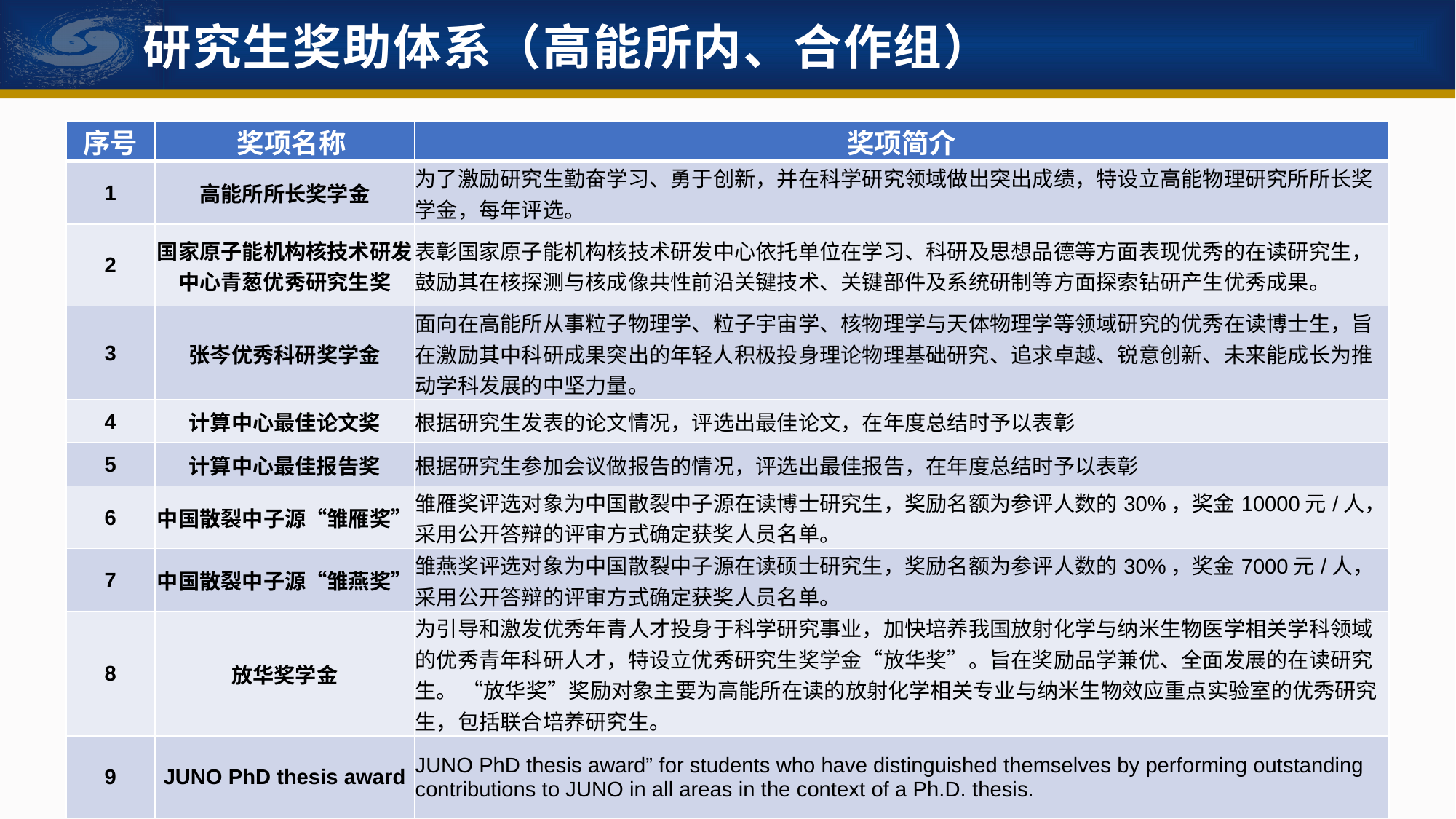

研究生奖助体系（高能所内、合作组）
| 序号 | 奖项名称 | 奖项简介 |
| --- | --- | --- |
| 1 | 高能所所长奖学金 | 为了激励研究生勤奋学习、勇于创新，并在科学研究领域做出突出成绩，特设立高能物理研究所所长奖学金，每年评选。 |
| 2 | 国家原子能机构核技术研发中心青葱优秀研究生奖 | 表彰国家原子能机构核技术研发中心依托单位在学习、科研及思想品德等方面表现优秀的在读研究生，鼓励其在核探测与核成像共性前沿关键技术、关键部件及系统研制等方面探索钻研产生优秀成果。 |
| 3 | 张岑优秀科研奖学金 | 面向在高能所从事粒子物理学、粒子宇宙学、核物理学与天体物理学等领域研究的优秀在读博士生，旨在激励其中科研成果突出的年轻人积极投身理论物理基础研究、追求卓越、锐意创新、未来能成长为推动学科发展的中坚力量。 |
| 4 | 计算中心最佳论文奖 | 根据研究生发表的论文情况，评选出最佳论文，在年度总结时予以表彰 |
| 5 | 计算中心最佳报告奖 | 根据研究生参加会议做报告的情况，评选出最佳报告，在年度总结时予以表彰 |
| 6 | 中国散裂中子源“雏雁奖” | 雏雁奖评选对象为中国散裂中子源在读博士研究生，奖励名额为参评人数的30%，奖金10000元/人，采用公开答辩的评审方式确定获奖人员名单。 |
| 7 | 中国散裂中子源“雏燕奖” | 雏燕奖评选对象为中国散裂中子源在读硕士研究生，奖励名额为参评人数的30%，奖金7000元/人，采用公开答辩的评审方式确定获奖人员名单。 |
| 8 | 放华奖学金 | 为引导和激发优秀年青人才投身于科学研究事业，加快培养我国放射化学与纳米生物医学相关学科领域的优秀青年科研人才，特设立优秀研究生奖学金“放华奖”。旨在奖励品学兼优、全面发展的在读研究生。 “放华奖”奖励对象主要为高能所在读的放射化学相关专业与纳米生物效应重点实验室的优秀研究生，包括联合培养研究生。 |
| 9 | JUNO PhD thesis award | JUNO PhD thesis award” for students who have distinguished themselves by performing outstanding contributions to JUNO in all areas in the context of a Ph.D. thesis. |